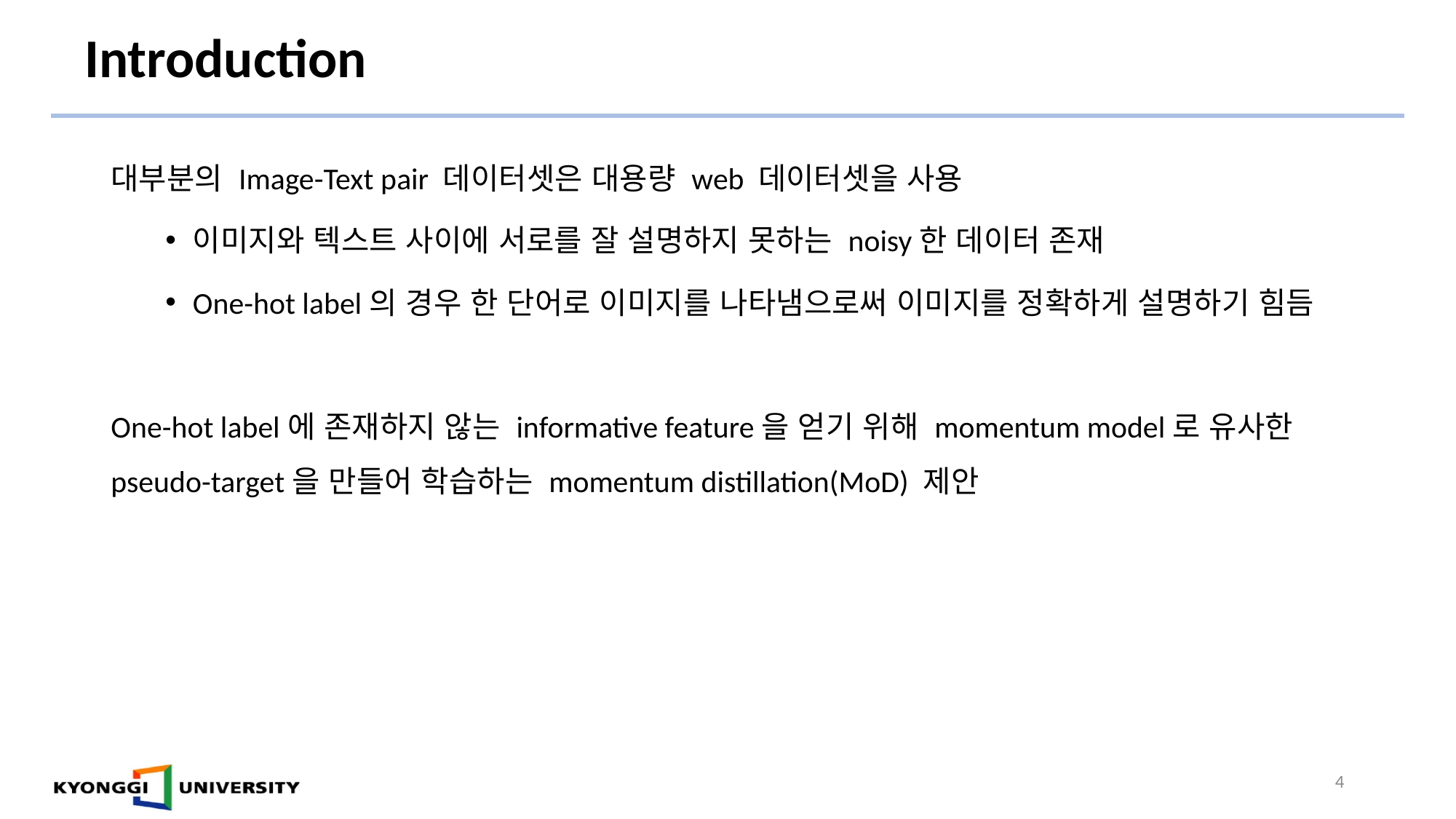

# Introduction
대부분의 Image-Text pair 데이터셋은 대용량 web 데이터셋을 사용
이미지와 텍스트 사이에 서로를 잘 설명하지 못하는 noisy한 데이터 존재
One-hot label의 경우 한 단어로 이미지를 나타냄으로써 이미지를 정확하게 설명하기 힘듬

One-hot label에 존재하지 않는 informative feature을 얻기 위해 momentum model로 유사한 pseudo-target을 만들어 학습하는 momentum distillation(MoD) 제안

4